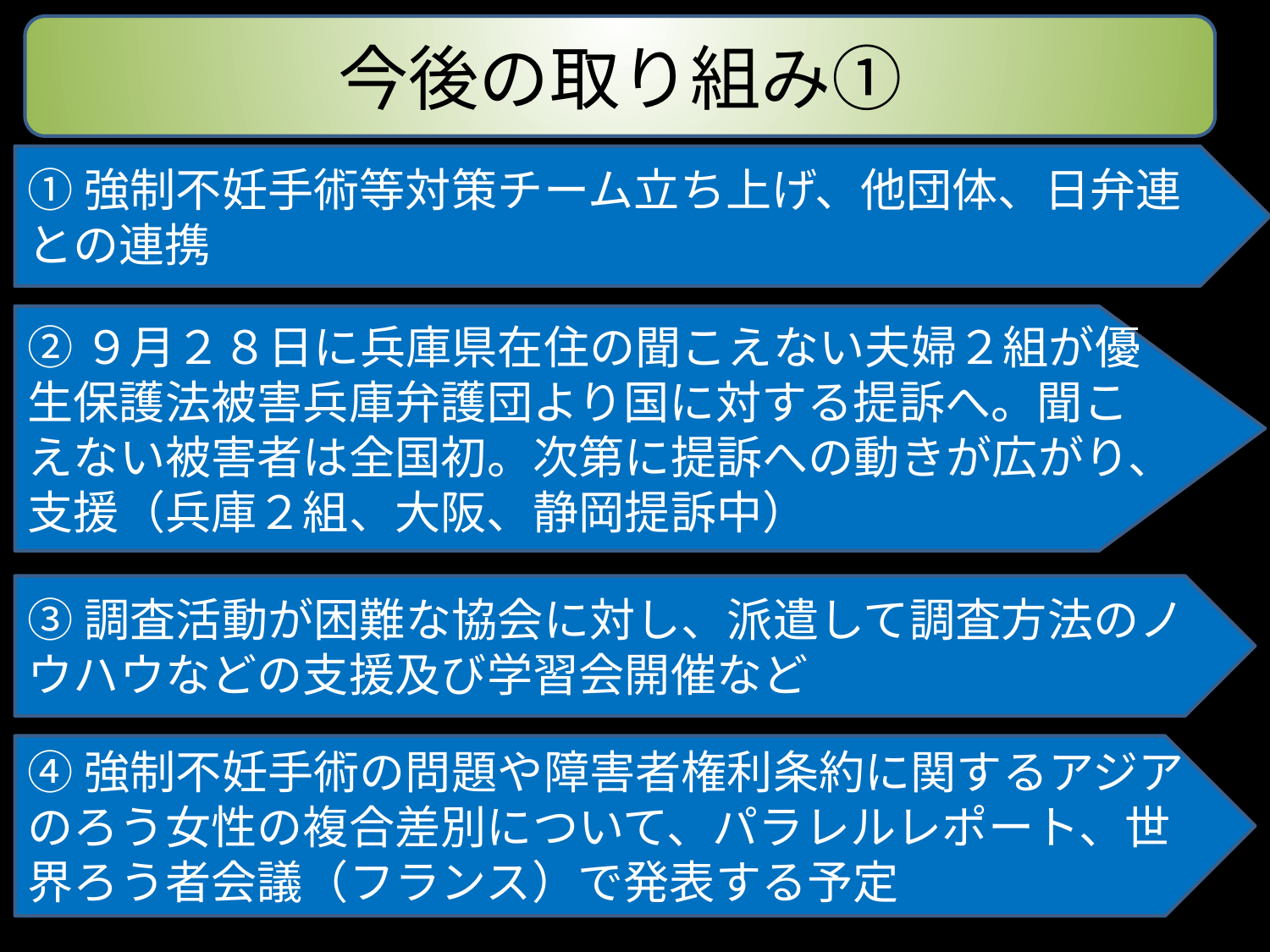

今後の取り組み①
①強制不妊手術等対策チーム立ち上げ、他団体、日弁連との連携
②９月２８日に兵庫県在住の聞こえない夫婦２組が優生保護法被害兵庫弁護団より国に対する提訴へ。聞こえない被害者は全国初。次第に提訴への動きが広がり、支援（兵庫２組、大阪、静岡提訴中）
③調査活動が困難な協会に対し、派遣して調査方法のノウハウなどの支援及び学習会開催など
④強制不妊手術の問題や障害者権利条約に関するアジアのろう女性の複合差別について、パラレルレポート、世界ろう者会議（フランス）で発表する予定